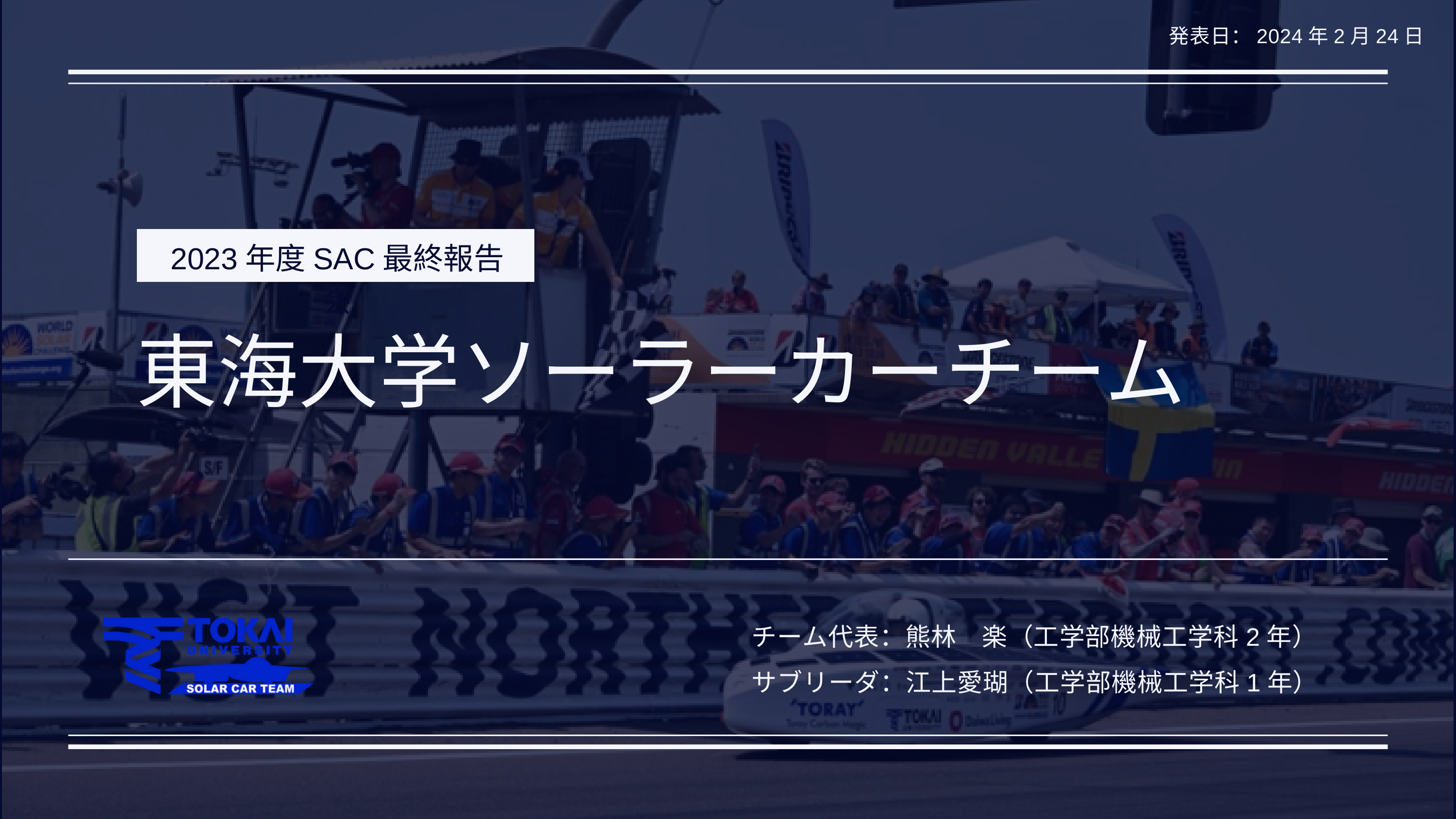

発表日：2024年2月24日

2023年度SAC最終報告会
東海大学ソーラーカーチーム

チーム代表：熊林　楽（工学部機械工学科2年）
サブリーダ：江上愛瑚（工学部機械工学科1年）